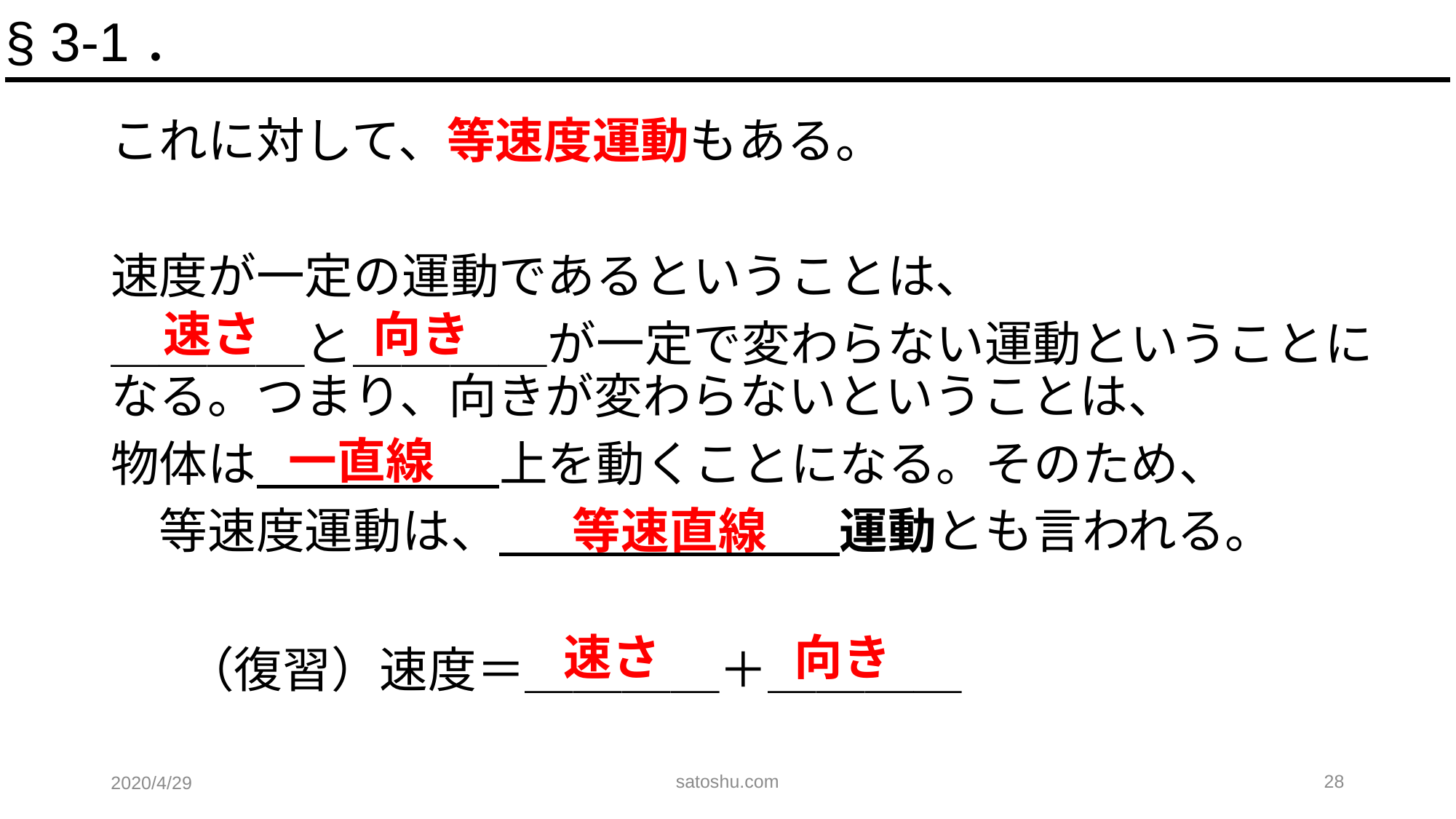

§ 3-1．
これに対して、等速度運動もある。

速度が一定の運動であるということは、
＿＿＿＿と＿＿＿＿が一定で変わらない運動ということになる。つまり、向きが変わらないということは、
物体は　　　　　上を動くことになる。そのため、
　等速度運動は、　　　　　　　運動とも言われる。
向き
速さ
一直線
等速直線
向き
速さ
（復習）速度＝＿＿＿＿＋＿＿＿＿
satoshu.com
28
2020/4/29